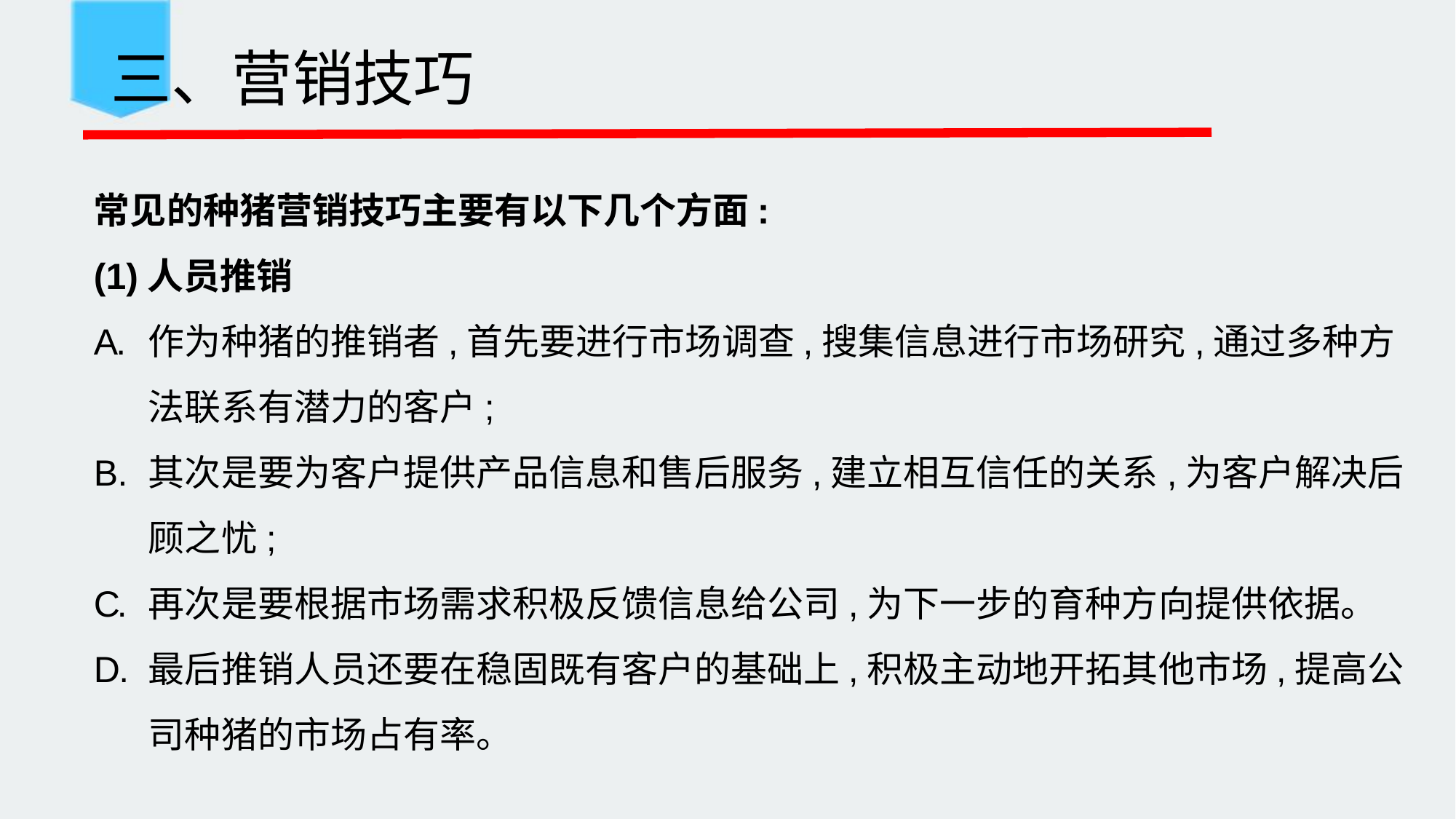

三、营销技巧
常见的种猪营销技巧主要有以下几个方面:
(1)人员推销
作为种猪的推销者,首先要进行市场调查,搜集信息进行市场研究,通过多种方法联系有潜力的客户;
其次是要为客户提供产品信息和售后服务,建立相互信任的关系,为客户解决后顾之忧;
再次是要根据市场需求积极反馈信息给公司,为下一步的育种方向提供依据。
最后推销人员还要在稳固既有客户的基础上,积极主动地开拓其他市场,提高公司种猪的市场占有率。